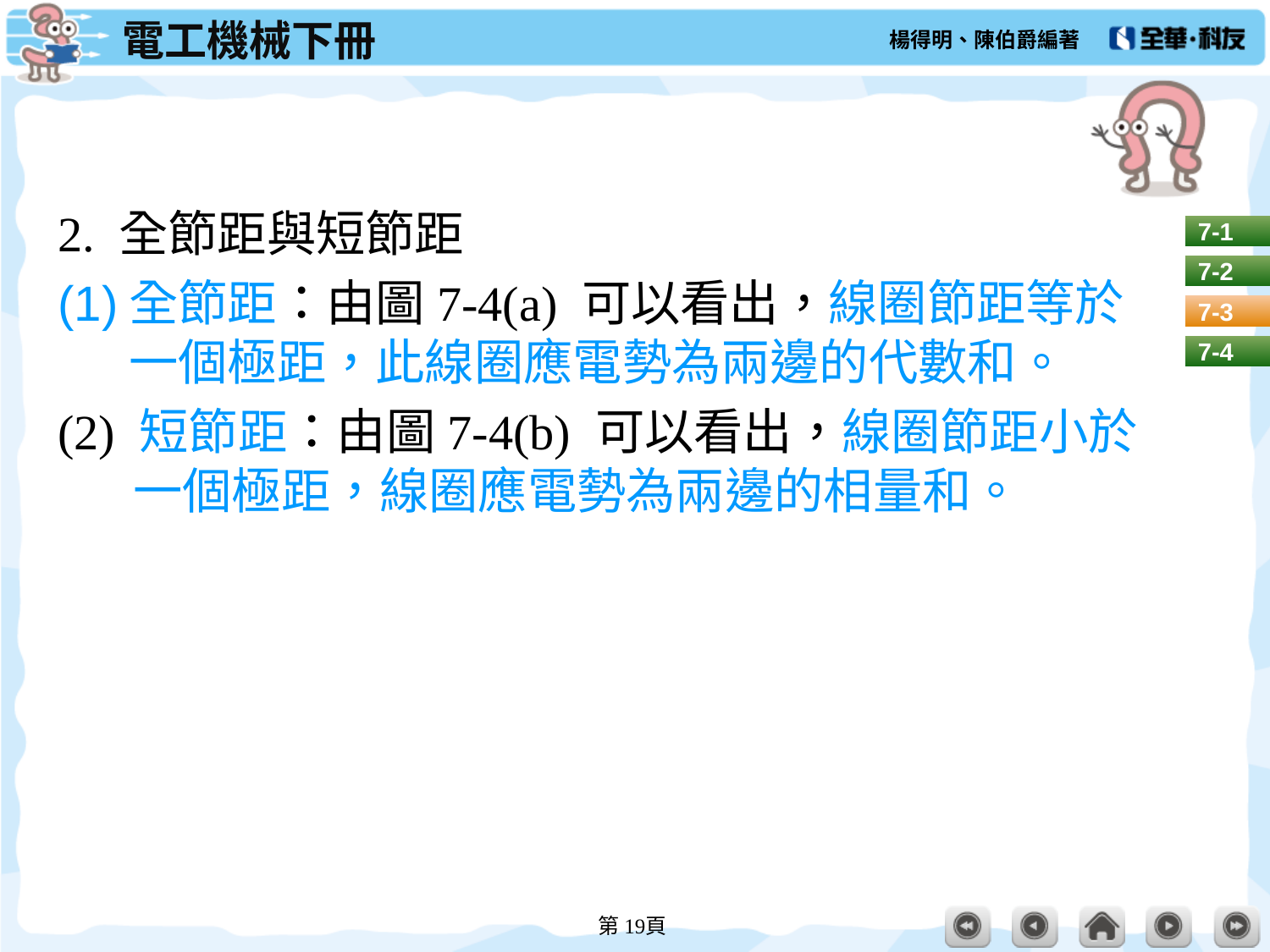

#
2. 全節距與短節距
全節距：由圖7-4(a) 可以看出，線圈節距等於一個極距，此線圈應電勢為兩邊的代數和。
(2) 短節距：由圖7-4(b) 可以看出，線圈節距小於一個極距，線圈應電勢為兩邊的相量和。